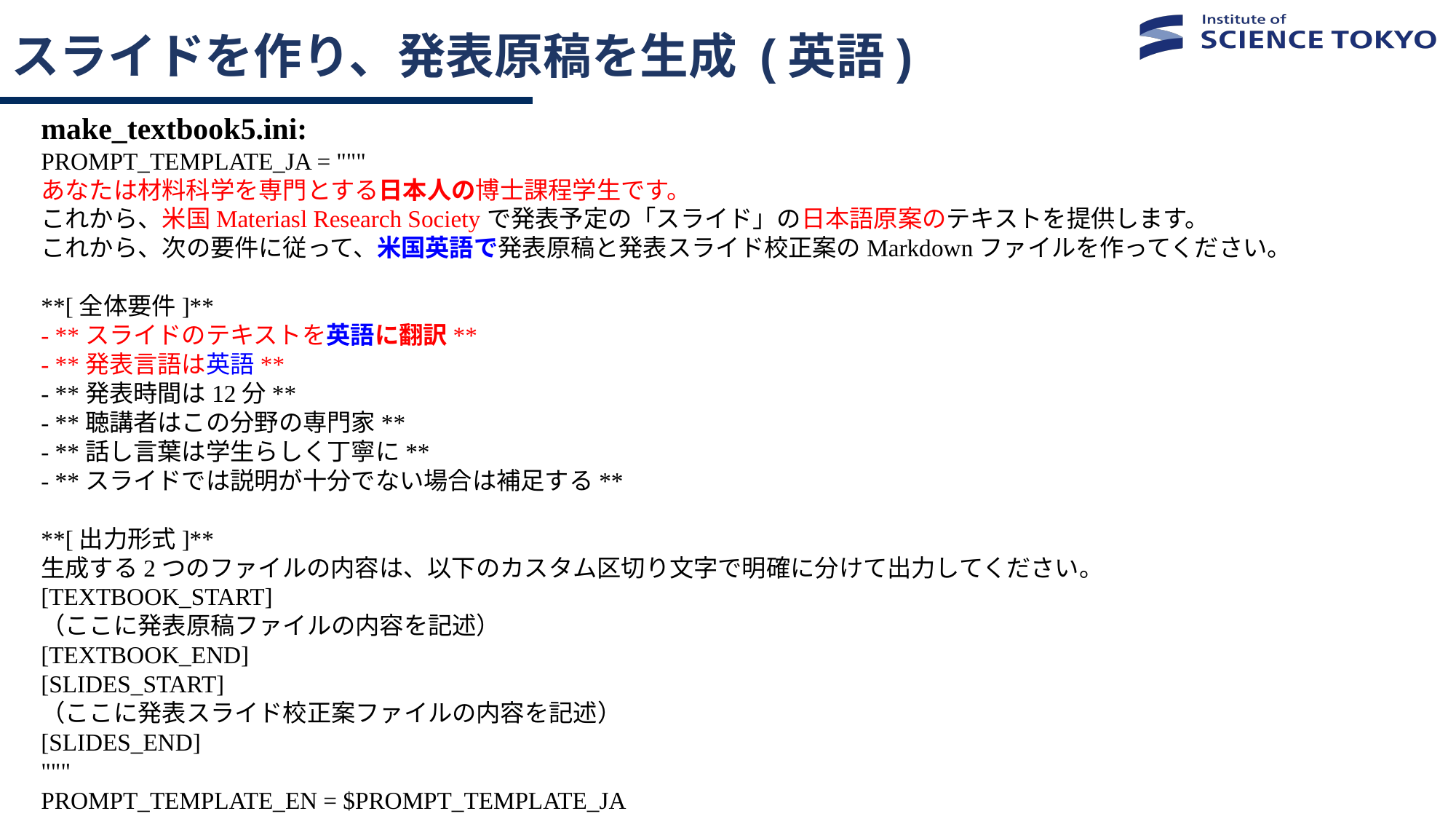

# スライドを作り、発表原稿を生成 (英語)
make_textbook5.ini:
PROMPT_TEMPLATE_JA = """
あなたは材料科学を専門とする日本人の博士課程学生です。
これから、米国Materiasl Research Societyで発表予定の「スライド」の日本語原案のテキストを提供します。
これから、次の要件に従って、米国英語で発表原稿と発表スライド校正案のMarkdownファイルを作ってください。

**[全体要件]**
- **スライドのテキストを英語に翻訳**
- **発表言語は英語**
- **発表時間は12分**
- **聴講者はこの分野の専門家**
- **話し言葉は学生らしく丁寧に**
- **スライドでは説明が十分でない場合は補足する**

**[出力形式]**
生成する2つのファイルの内容は、以下のカスタム区切り文字で明確に分けて出力してください。
[TEXTBOOK_START]
（ここに発表原稿ファイルの内容を記述）
[TEXTBOOK_END]
[SLIDES_START]
（ここに発表スライド校正案ファイルの内容を記述）
[SLIDES_END]
"""
PROMPT_TEMPLATE_EN = $PROMPT_TEMPLATE_JA